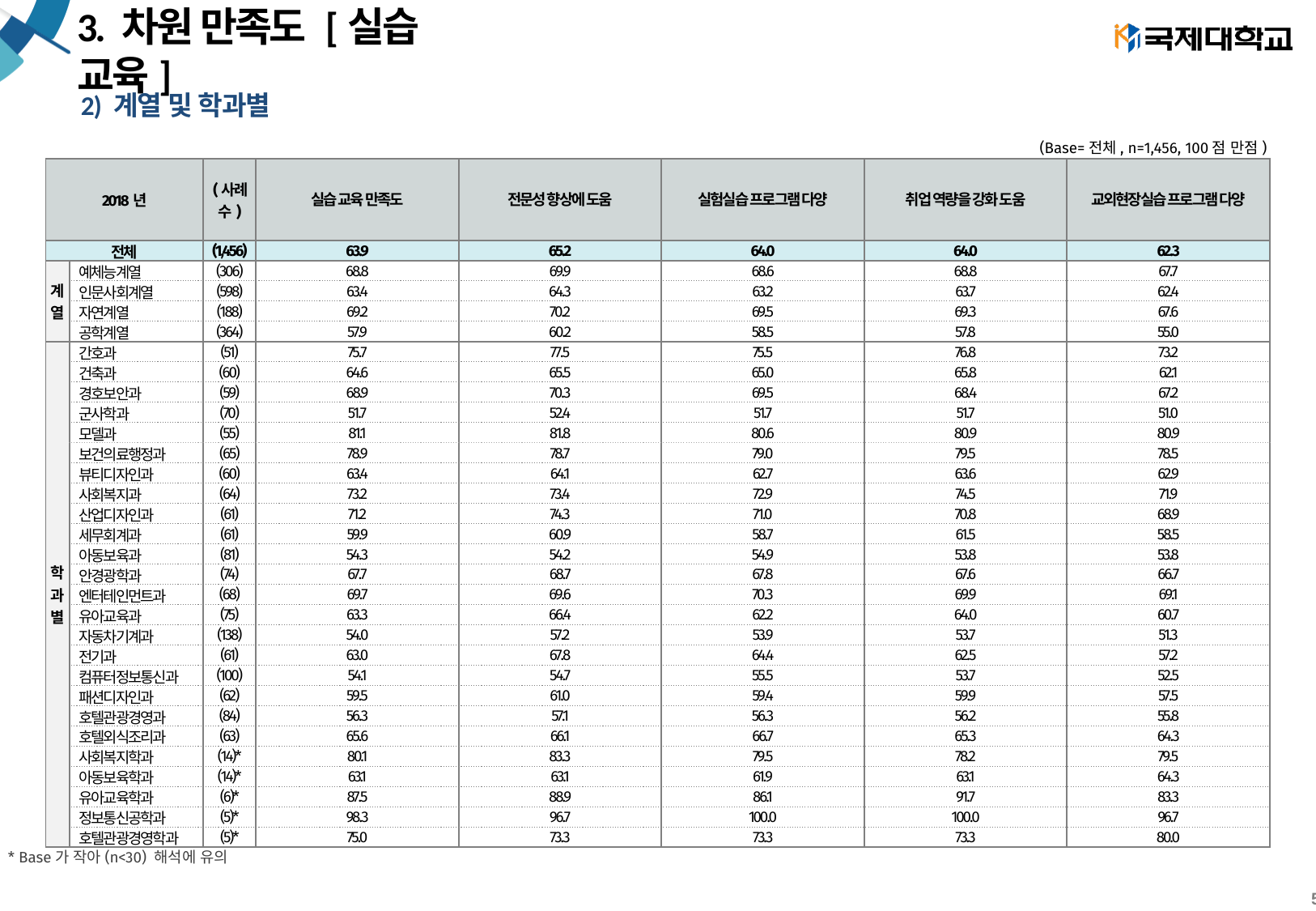

# 3. 차원 만족도 [실습 교육]
2) 계열 및 학과별
(Base=전체, n=1,456, 100점 만점)
| 2018년 |  | (사례수) | 실습 교육 만족도 | 전문성 향상에 도움 | 실험실습 프로그램 다양 | 취업 역량을 강화 도움 | 교외현장실습 프로그램 다양 |
| --- | --- | --- | --- | --- | --- | --- | --- |
| 전체 |  | (1,456) | 63.9 | 65.2 | 64.0 | 64.0 | 62.3 |
| 계 열 | 예체능계열 | (306) | 68.8 | 69.9 | 68.6 | 68.8 | 67.7 |
|  | 인문사회계열 | (598) | 63.4 | 64.3 | 63.2 | 63.7 | 62.4 |
|  | 자연계열 | (188) | 69.2 | 70.2 | 69.5 | 69.3 | 67.6 |
|  | 공학계열 | (364) | 57.9 | 60.2 | 58.5 | 57.8 | 55.0 |
| 학 과 별 | 간호과 | (51) | 75.7 | 77.5 | 75.5 | 76.8 | 73.2 |
|  | 건축과 | (60) | 64.6 | 65.5 | 65.0 | 65.8 | 62.1 |
|  | 경호보안과 | (59) | 68.9 | 70.3 | 69.5 | 68.4 | 67.2 |
|  | 군사학과 | (70) | 51.7 | 52.4 | 51.7 | 51.7 | 51.0 |
|  | 모델과 | (55) | 81.1 | 81.8 | 80.6 | 80.9 | 80.9 |
|  | 보건의료행정과 | (65) | 78.9 | 78.7 | 79.0 | 79.5 | 78.5 |
|  | 뷰티디자인과 | (60) | 63.4 | 64.1 | 62.7 | 63.6 | 62.9 |
|  | 사회복지과 | (64) | 73.2 | 73.4 | 72.9 | 74.5 | 71.9 |
|  | 산업디자인과 | (61) | 71.2 | 74.3 | 71.0 | 70.8 | 68.9 |
|  | 세무회계과 | (61) | 59.9 | 60.9 | 58.7 | 61.5 | 58.5 |
|  | 아동보육과 | (81) | 54.3 | 54.2 | 54.9 | 53.8 | 53.8 |
|  | 안경광학과 | (74) | 67.7 | 68.7 | 67.8 | 67.6 | 66.7 |
|  | 엔터테인먼트과 | (68) | 69.7 | 69.6 | 70.3 | 69.9 | 69.1 |
|  | 유아교육과 | (75) | 63.3 | 66.4 | 62.2 | 64.0 | 60.7 |
|  | 자동차기계과 | (138) | 54.0 | 57.2 | 53.9 | 53.7 | 51.3 |
|  | 전기과 | (61) | 63.0 | 67.8 | 64.4 | 62.5 | 57.2 |
|  | 컴퓨터정보통신과 | (100) | 54.1 | 54.7 | 55.5 | 53.7 | 52.5 |
|  | 패션디자인과 | (62) | 59.5 | 61.0 | 59.4 | 59.9 | 57.5 |
|  | 호텔관광경영과 | (84) | 56.3 | 57.1 | 56.3 | 56.2 | 55.8 |
|  | 호텔외식조리과 | (63) | 65.6 | 66.1 | 66.7 | 65.3 | 64.3 |
|  | 사회복지학과 | (14)\* | 80.1 | 83.3 | 79.5 | 78.2 | 79.5 |
|  | 아동보육학과 | (14)\* | 63.1 | 63.1 | 61.9 | 63.1 | 64.3 |
|  | 유아교육학과 | (6)\* | 87.5 | 88.9 | 86.1 | 91.7 | 83.3 |
|  | 정보통신공학과 | (5)\* | 98.3 | 96.7 | 100.0 | 100.0 | 96.7 |
|  | 호텔관광경영학과 | (5)\* | 75.0 | 73.3 | 73.3 | 73.3 | 80.0 |
* Base가 작아(n<30) 해석에 유의